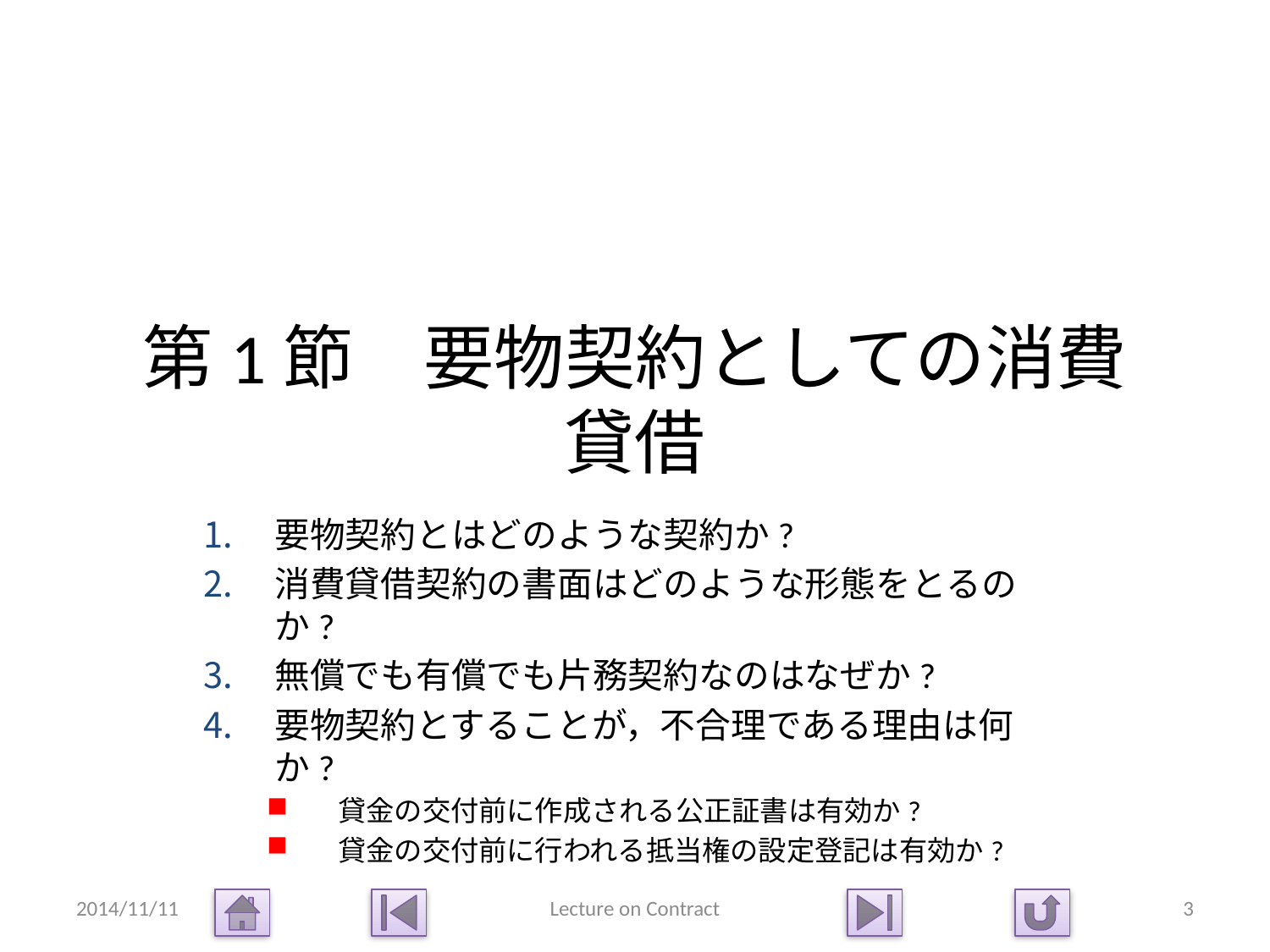

# 第1節　要物契約としての消費貸借
要物契約とはどのような契約か?
消費貸借契約の書面はどのような形態をとるのか?
無償でも有償でも片務契約なのはなぜか?
要物契約とすることが，不合理である理由は何か?
貸金の交付前に作成される公正証書は有効か?
貸金の交付前に行われる抵当権の設定登記は有効か?
2014/11/11
Lecture on Contract
3